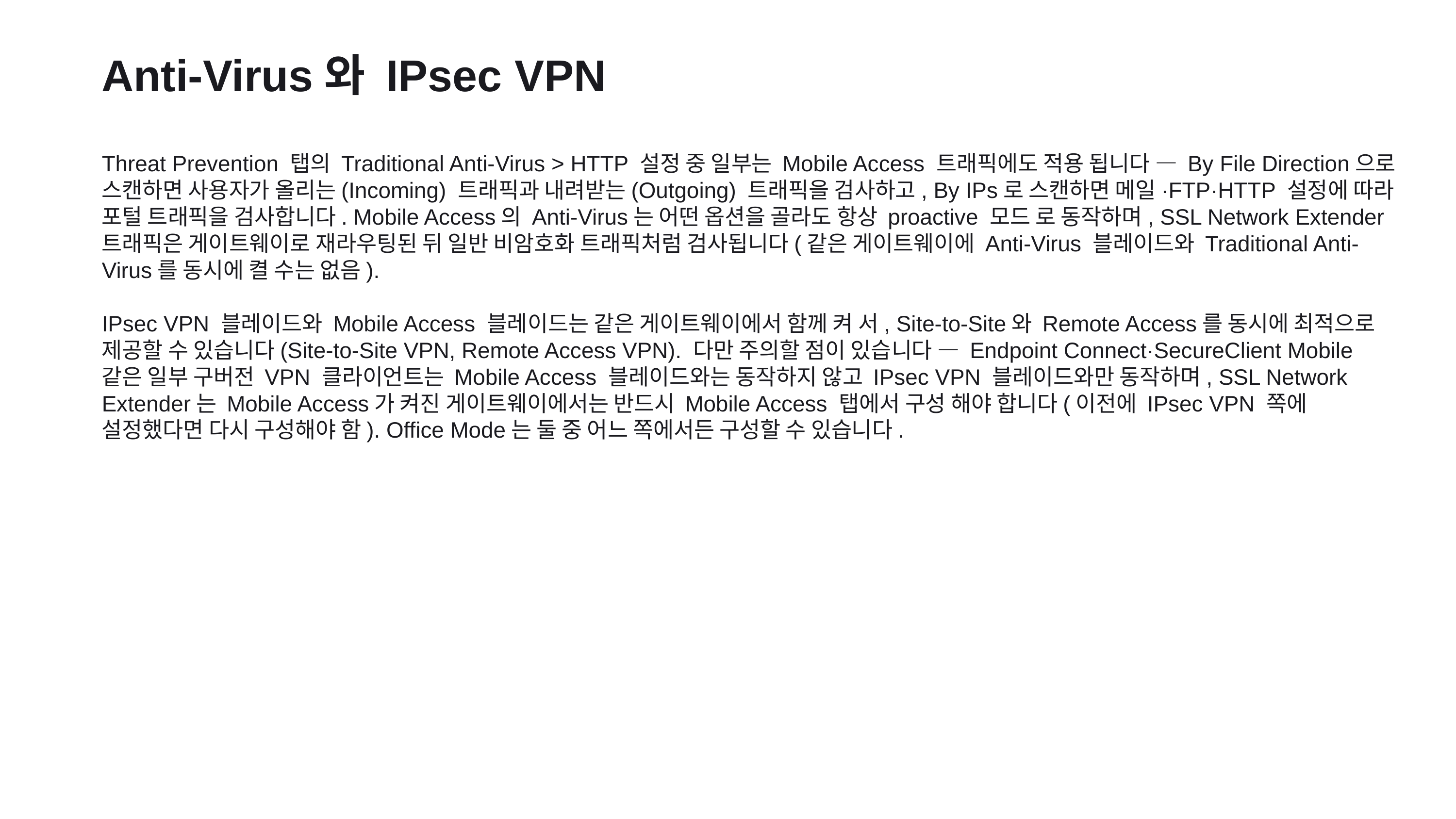

Anti-Virus와 IPsec VPN
Threat Prevention 탭의 Traditional Anti-Virus > HTTP 설정 중 일부는 Mobile Access 트래픽에도 적용 됩니다 — By File Direction으로 스캔하면 사용자가 올리는(Incoming) 트래픽과 내려받는(Outgoing) 트래픽을 검사하고, By IPs로 스캔하면 메일·FTP·HTTP 설정에 따라 포털 트래픽을 검사합니다. Mobile Access의 Anti-Virus는 어떤 옵션을 골라도 항상 proactive 모드 로 동작하며, SSL Network Extender 트래픽은 게이트웨이로 재라우팅된 뒤 일반 비암호화 트래픽처럼 검사됩니다(같은 게이트웨이에 Anti-Virus 블레이드와 Traditional Anti-Virus를 동시에 켤 수는 없음).

IPsec VPN 블레이드와 Mobile Access 블레이드는 같은 게이트웨이에서 함께 켜 서, Site-to-Site와 Remote Access를 동시에 최적으로 제공할 수 있습니다(Site-to-Site VPN, Remote Access VPN). 다만 주의할 점이 있습니다 — Endpoint Connect·SecureClient Mobile 같은 일부 구버전 VPN 클라이언트는 Mobile Access 블레이드와는 동작하지 않고 IPsec VPN 블레이드와만 동작하며, SSL Network Extender는 Mobile Access가 켜진 게이트웨이에서는 반드시 Mobile Access 탭에서 구성 해야 합니다(이전에 IPsec VPN 쪽에 설정했다면 다시 구성해야 함). Office Mode는 둘 중 어느 쪽에서든 구성할 수 있습니다.